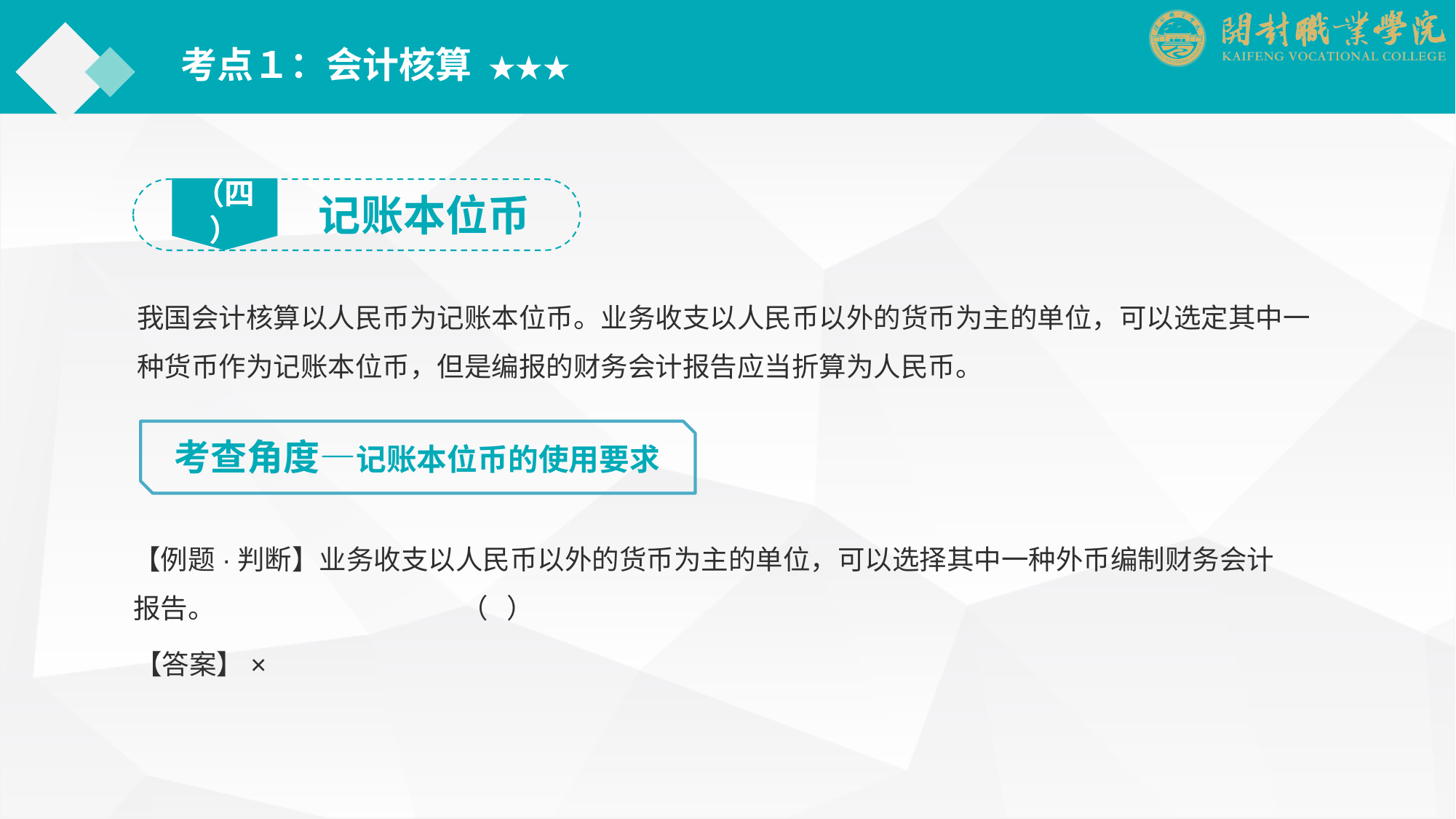

考点１：会计核算  ★★★
（四）

记账本位币
我国会计核算以人民币为记账本位币。业务收支以人民币以外的货币为主的单位，可以选定其中一种货币作为记账本位币，但是编报的财务会计报告应当折算为人民币。

考查角度—记账本位币的使用要求
【例题·判断】业务收支以人民币以外的货币为主的单位，可以选择其中一种外币编制财务会计报告。			（   ）
【答案】×